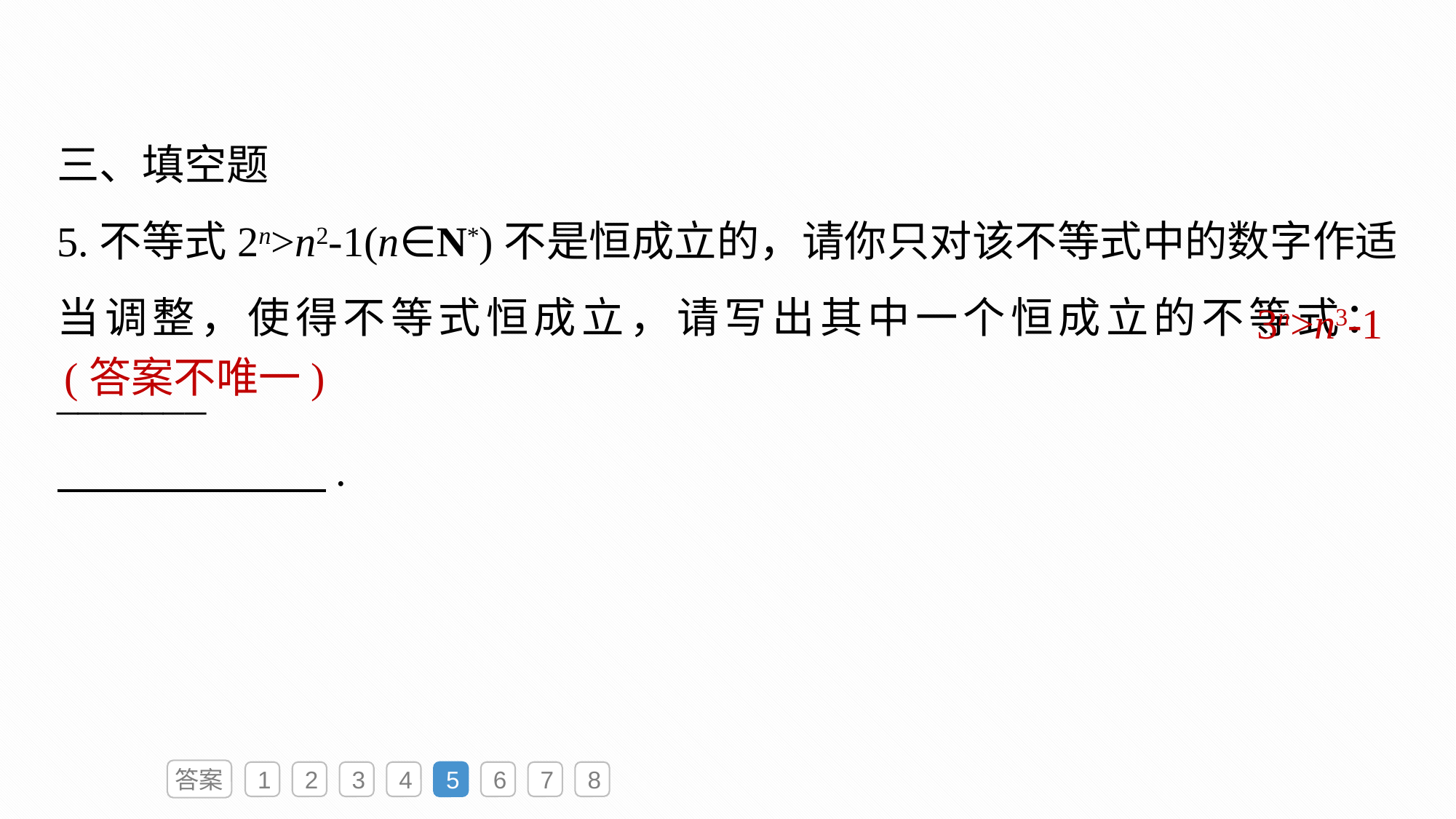

三、填空题
5.不等式2n>n2-1(n∈N*)不是恒成立的，请你只对该不等式中的数字作适当调整，使得不等式恒成立，请写出其中一个恒成立的不等式：_______
　　　      　　.
3n>n3-1
(答案不唯一)
答案
1
2
3
4
5
6
7
8